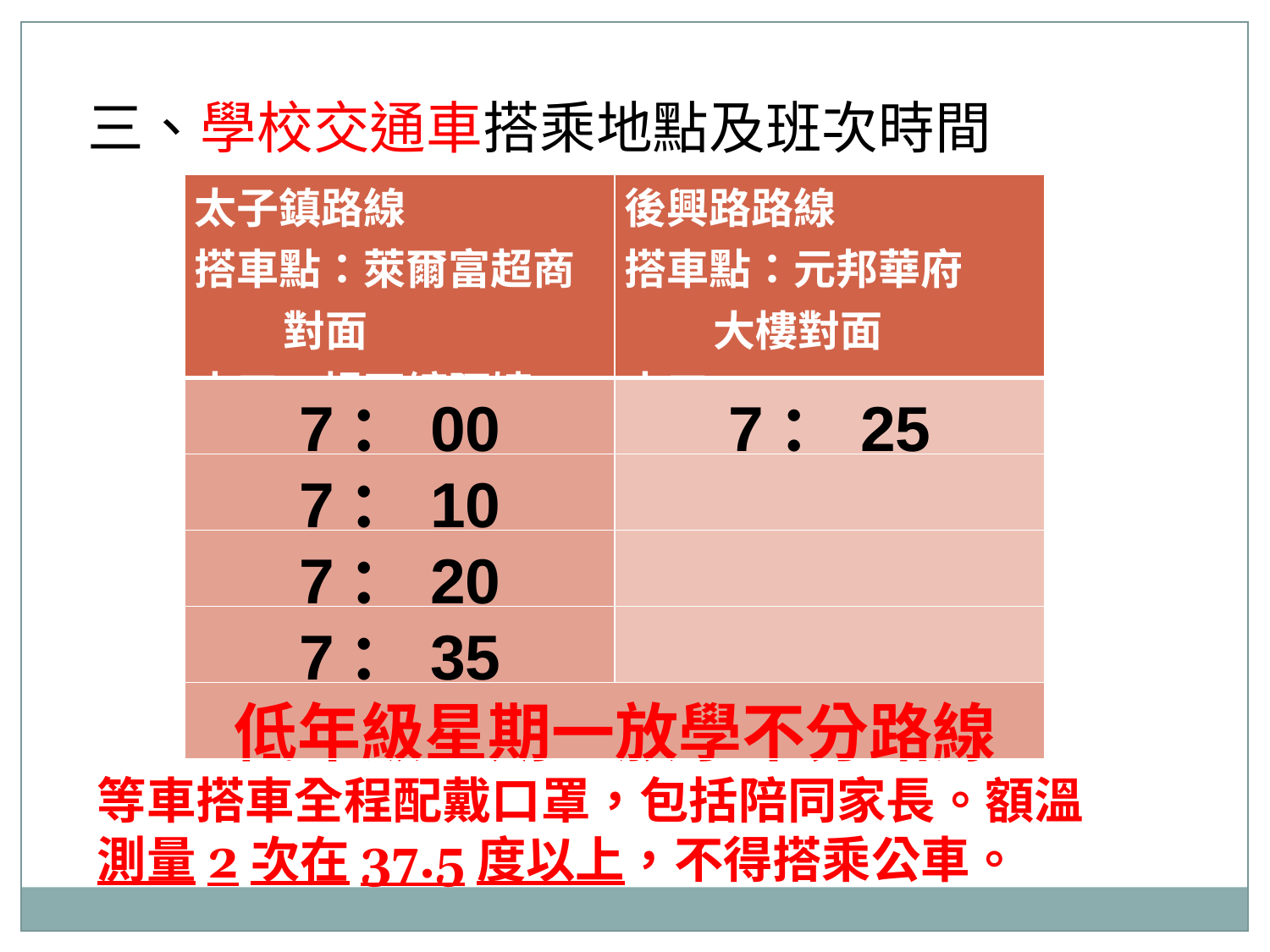

三、學校交通車搭乘地點及班次時間

| 太子鎮路線 搭車點：萊爾富超商 對面 志工：楊不纏阿姨 | 後興路路線 搭車點：元邦華府 大樓對面 志工：吳錦宗、簡月娥 |
| --- | --- |
| 7：00 | 7：25 |
| 7：10 |  |
| 7：20 |  |
| 7：35 |  |
| 低年級星期一放學不分路線 |  |
等車搭車全程配戴口罩，包括陪同家長。額溫測量2次在37.5度以上，不得搭乘公車。